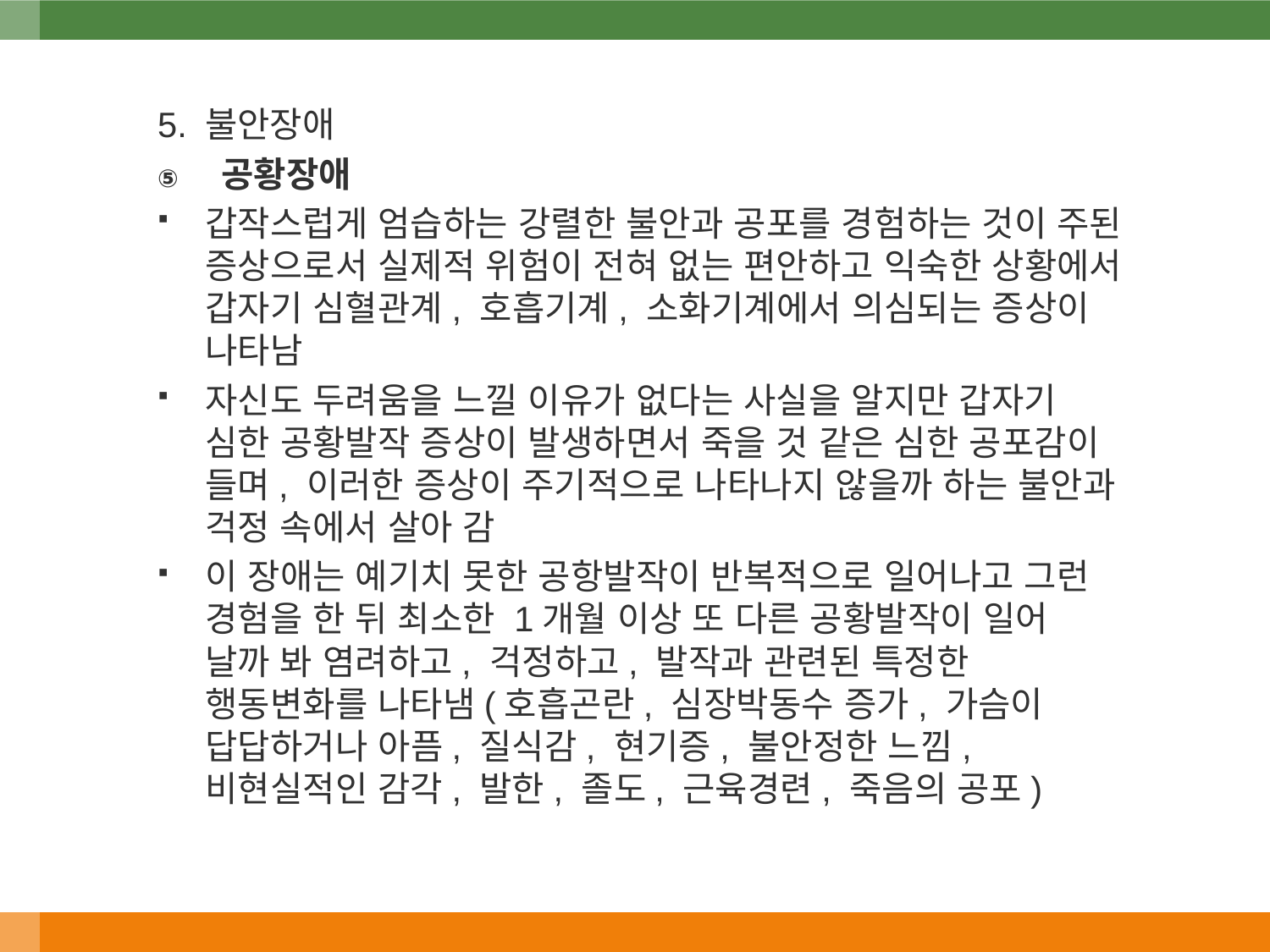

5. 불안장애
공황장애
갑작스럽게 엄습하는 강렬한 불안과 공포를 경험하는 것이 주된 증상으로서 실제적 위험이 전혀 없는 편안하고 익숙한 상황에서 갑자기 심혈관계, 호흡기계, 소화기계에서 의심되는 증상이 나타남
자신도 두려움을 느낄 이유가 없다는 사실을 알지만 갑자기 심한 공황발작 증상이 발생하면서 죽을 것 같은 심한 공포감이 들며, 이러한 증상이 주기적으로 나타나지 않을까 하는 불안과 걱정 속에서 살아 감
이 장애는 예기치 못한 공항발작이 반복적으로 일어나고 그런 경험을 한 뒤 최소한 1개월 이상 또 다른 공황발작이 일어 날까 봐 염려하고, 걱정하고, 발작과 관련된 특정한 행동변화를 나타냄(호흡곤란, 심장박동수 증가, 가슴이 답답하거나 아픔, 질식감, 현기증, 불안정한 느낌, 비현실적인 감각, 발한, 졸도, 근육경련, 죽음의 공포)